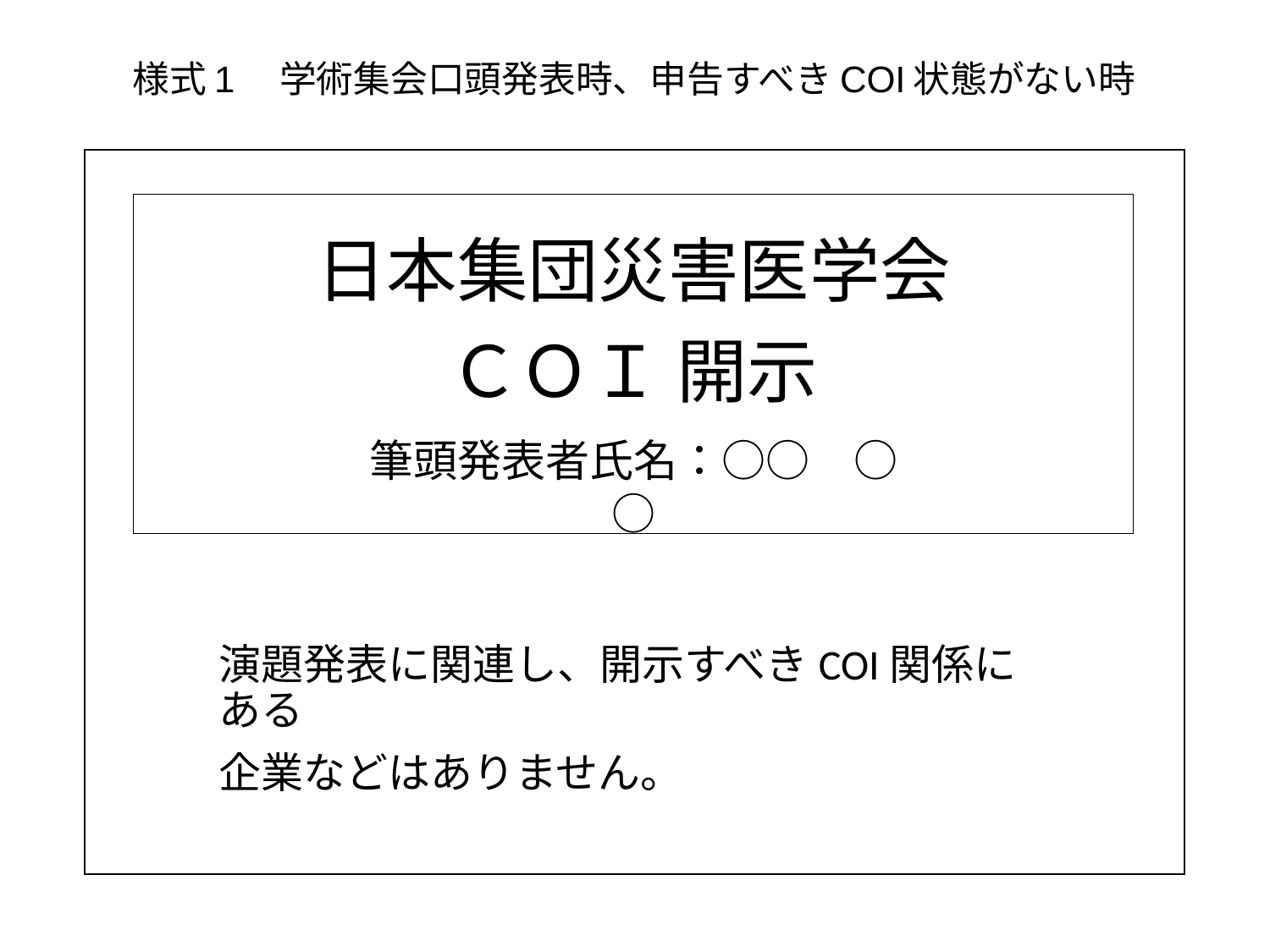

様式1　学術集会口頭発表時、申告すべきCOI状態がない時

# 日本集団災害医学会 ＣＯＩ 開示
筆頭発表者氏名：○○　○○
演題発表に関連し、開示すべきCOI関係にある
企業などはありません。